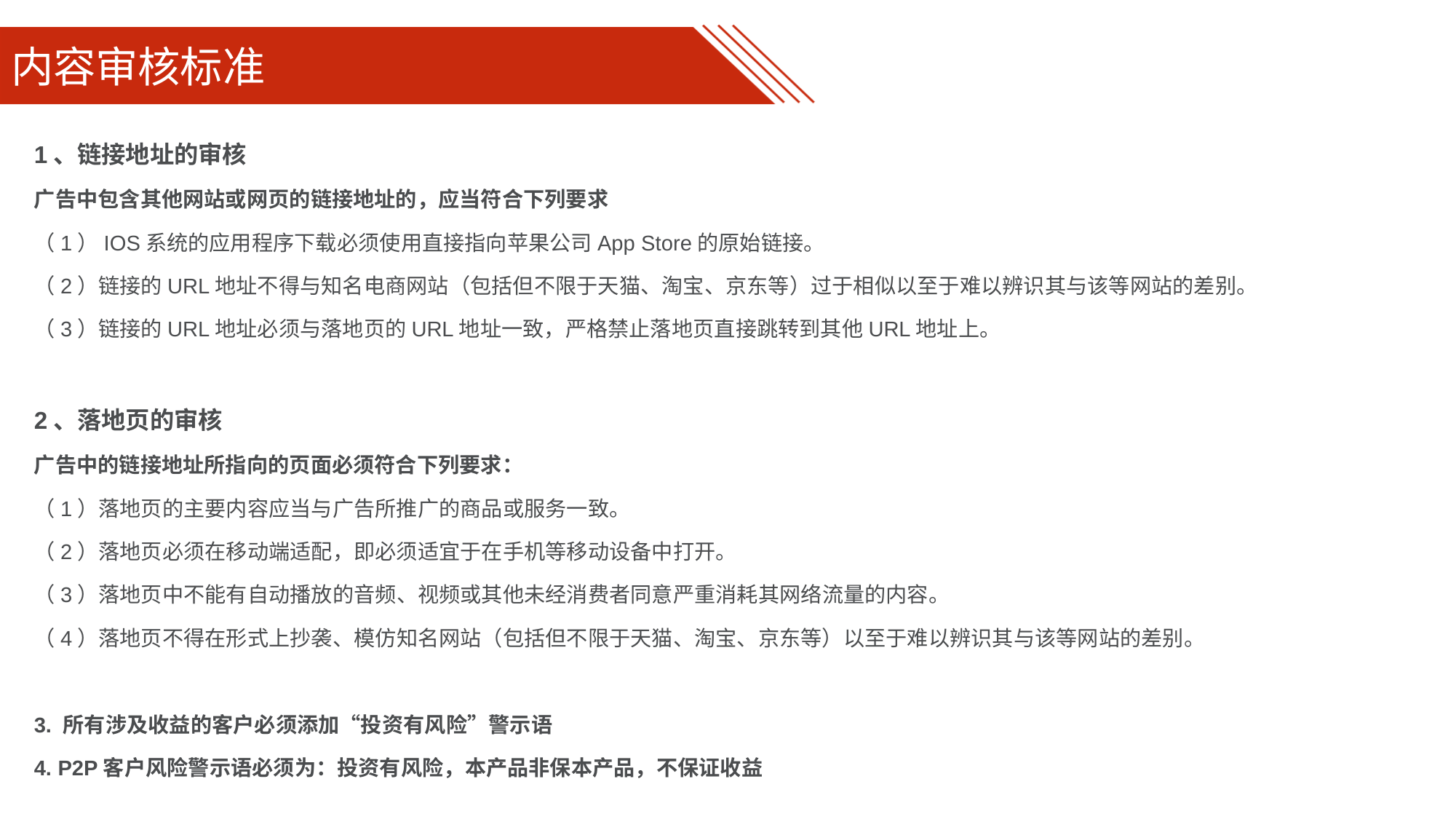

# 内容审核标准
1、链接地址的审核
广告中包含其他网站或网页的链接地址的，应当符合下列要求
（1）IOS系统的应用程序下载必须使用直接指向苹果公司App Store的原始链接。
（2）链接的URL地址不得与知名电商网站（包括但不限于天猫、淘宝、京东等）过于相似以至于难以辨识其与该等网站的差别。
（3）链接的URL地址必须与落地页的URL地址一致，严格禁止落地页直接跳转到其他URL地址上。

2、落地页的审核
广告中的链接地址所指向的页面必须符合下列要求：
（1）落地页的主要内容应当与广告所推广的商品或服务一致。
（2）落地页必须在移动端适配，即必须适宜于在手机等移动设备中打开。
（3）落地页中不能有自动播放的音频、视频或其他未经消费者同意严重消耗其网络流量的内容。
（4）落地页不得在形式上抄袭、模仿知名网站（包括但不限于天猫、淘宝、京东等）以至于难以辨识其与该等网站的差别。

3. 所有涉及收益的客户必须添加“投资有风险”警示语
4. P2P客户风险警示语必须为：投资有风险，本产品非保本产品，不保证收益